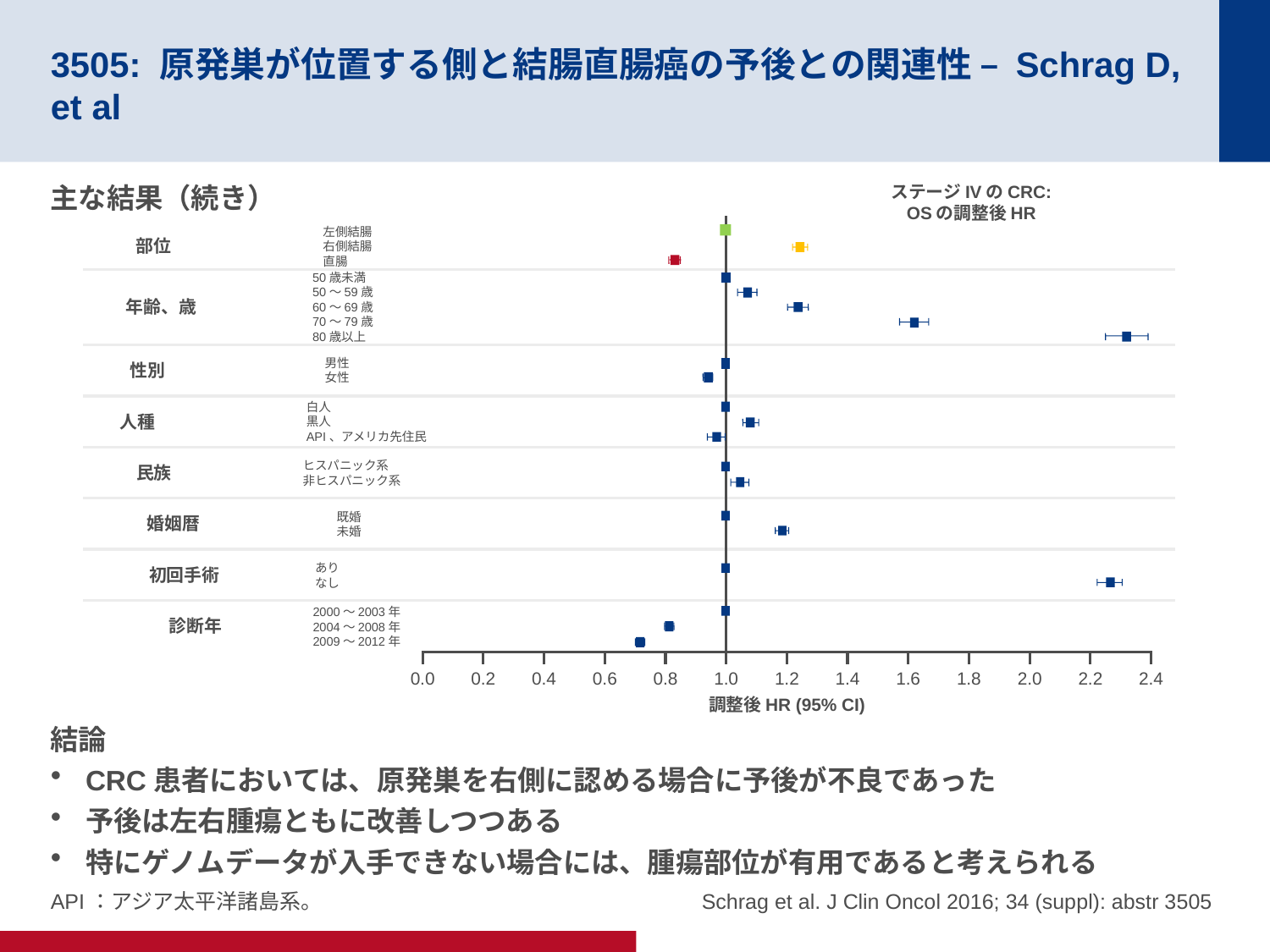

# 3505: 原発巣が位置する側と結腸直腸癌の予後との関連性 – Schrag D, et al
主な結果（続き）

結論
CRC患者においては、原発巣を右側に認める場合に予後が不良であった
予後は左右腫瘍ともに改善しつつある
特にゲノムデータが入手できない場合には、腫瘍部位が有用であると考えられる
ステージIVのCRC:
OSの調整後HR
左側結腸
右側結腸
直腸

部位

50歳未満
50～59歳
60～69歳
70～79歳
80歳以上

年齢、歳

男性
女性
性別

白人
黒人
API、アメリカ先住民

人種

ヒスパニック系
非ヒスパニック系
民族

既婚
未婚
婚姻暦

あり
なし
初回手術

2000～2003年
2004～2008年
2009～2012年

診断年

0.0
0.2
0.4
0.6
0.8
1.0
1.2
1.4
1.6
1.8
2.0
2.2
2.4
調整後HR (95% CI)
 Schrag et al. J Clin Oncol 2016; 34 (suppl): abstr 3505
API：アジア太平洋諸島系。